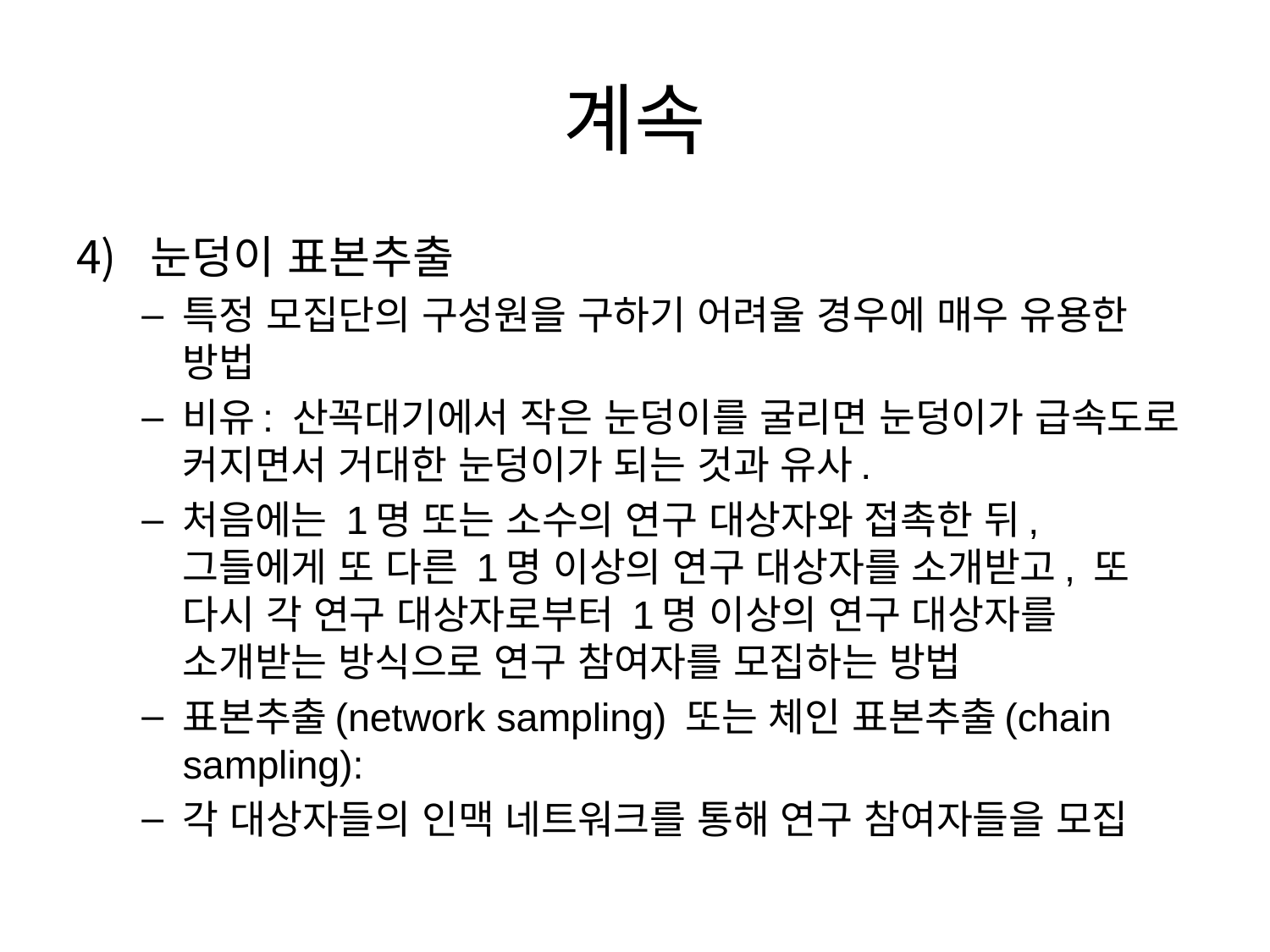

# 계속
눈덩이 표본추출
특정 모집단의 구성원을 구하기 어려울 경우에 매우 유용한 방법
비유: 산꼭대기에서 작은 눈덩이를 굴리면 눈덩이가 급속도로 커지면서 거대한 눈덩이가 되는 것과 유사.
처음에는 1명 또는 소수의 연구 대상자와 접촉한 뒤, 그들에게 또 다른 1명 이상의 연구 대상자를 소개받고, 또 다시 각 연구 대상자로부터 1명 이상의 연구 대상자를 소개받는 방식으로 연구 참여자를 모집하는 방법
표본추출(network sampling) 또는 체인 표본추출(chain sampling):
각 대상자들의 인맥 네트워크를 통해 연구 참여자들을 모집